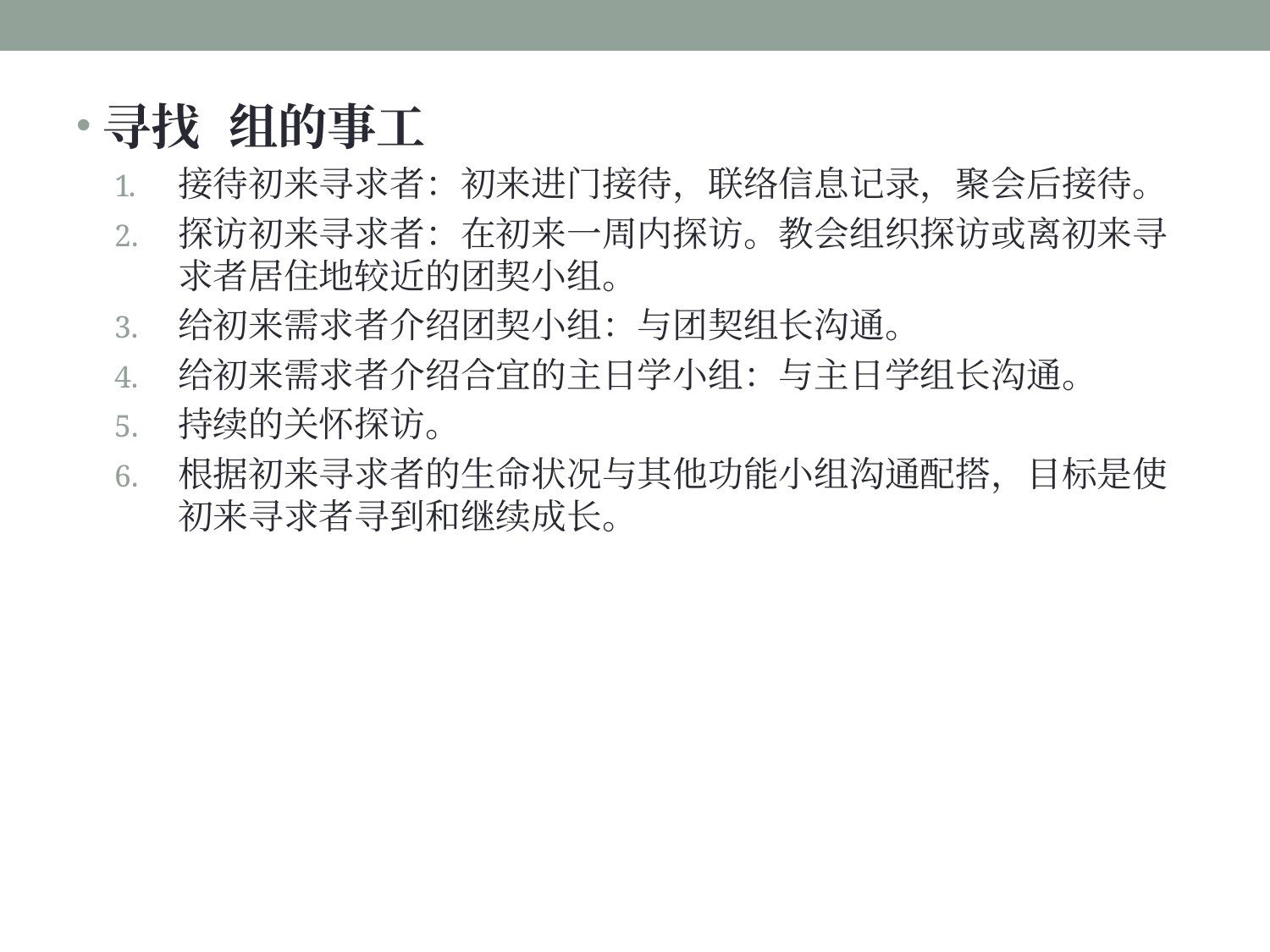

寻找	组的事工
接待初来寻求者：初来进门接待，联络信息记录，聚会后接待。
探访初来寻求者：在初来一周内探访。教会组织探访或离初来寻求者居住地较近的团契小组。
给初来需求者介绍团契小组：与团契组长沟通。
给初来需求者介绍合宜的主日学小组：与主日学组长沟通。
持续的关怀探访。
根据初来寻求者的生命状况与其他功能小组沟通配搭，目标是使初来寻求者寻到和继续成长。